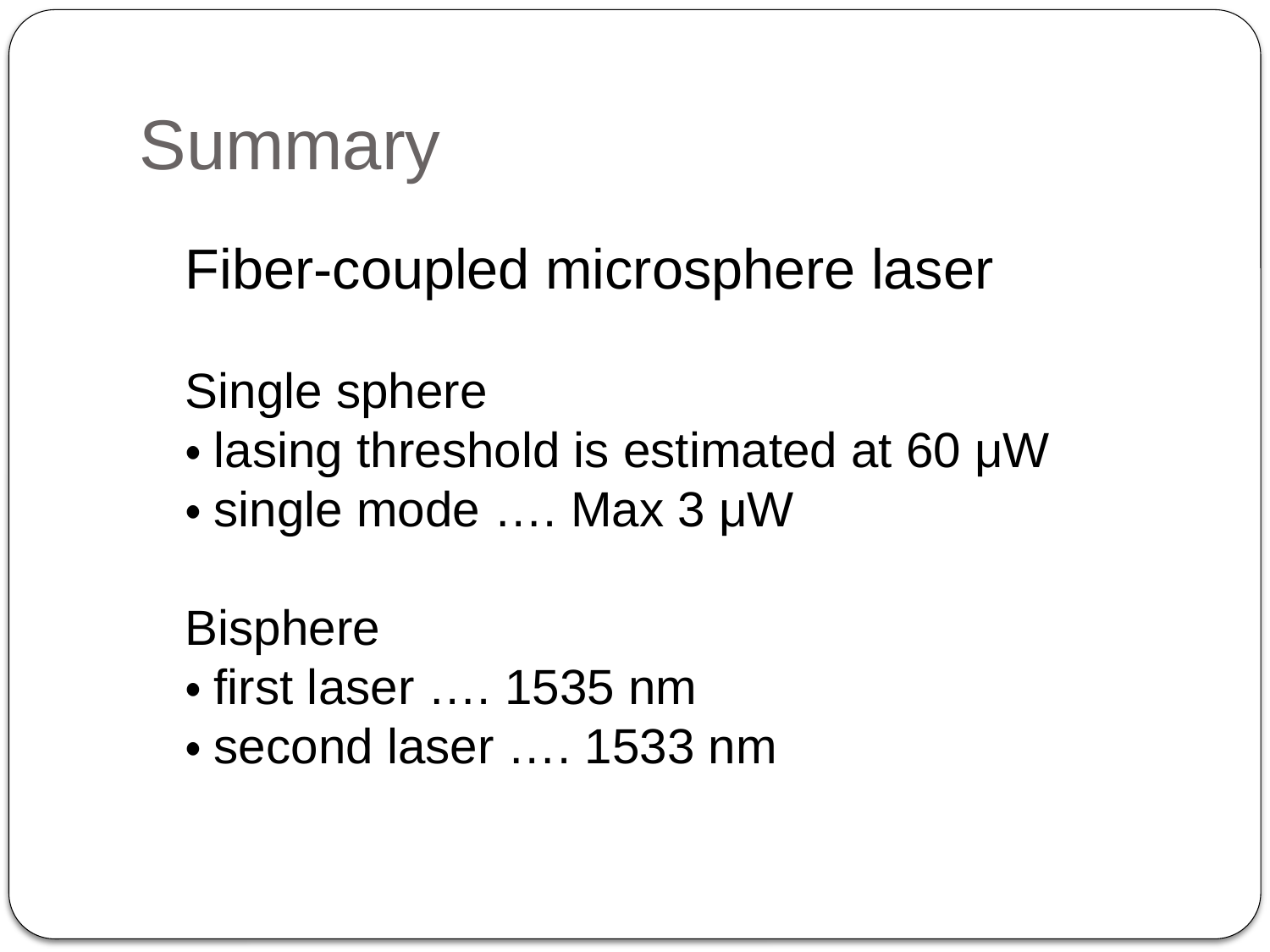

# Summary
Fiber-coupled microsphere laser

Single sphere
・lasing threshold is estimated at 60 μW
・single mode …. Max 3 μW

Bisphere
・first laser …. 1535 nm
・second laser …. 1533 nm